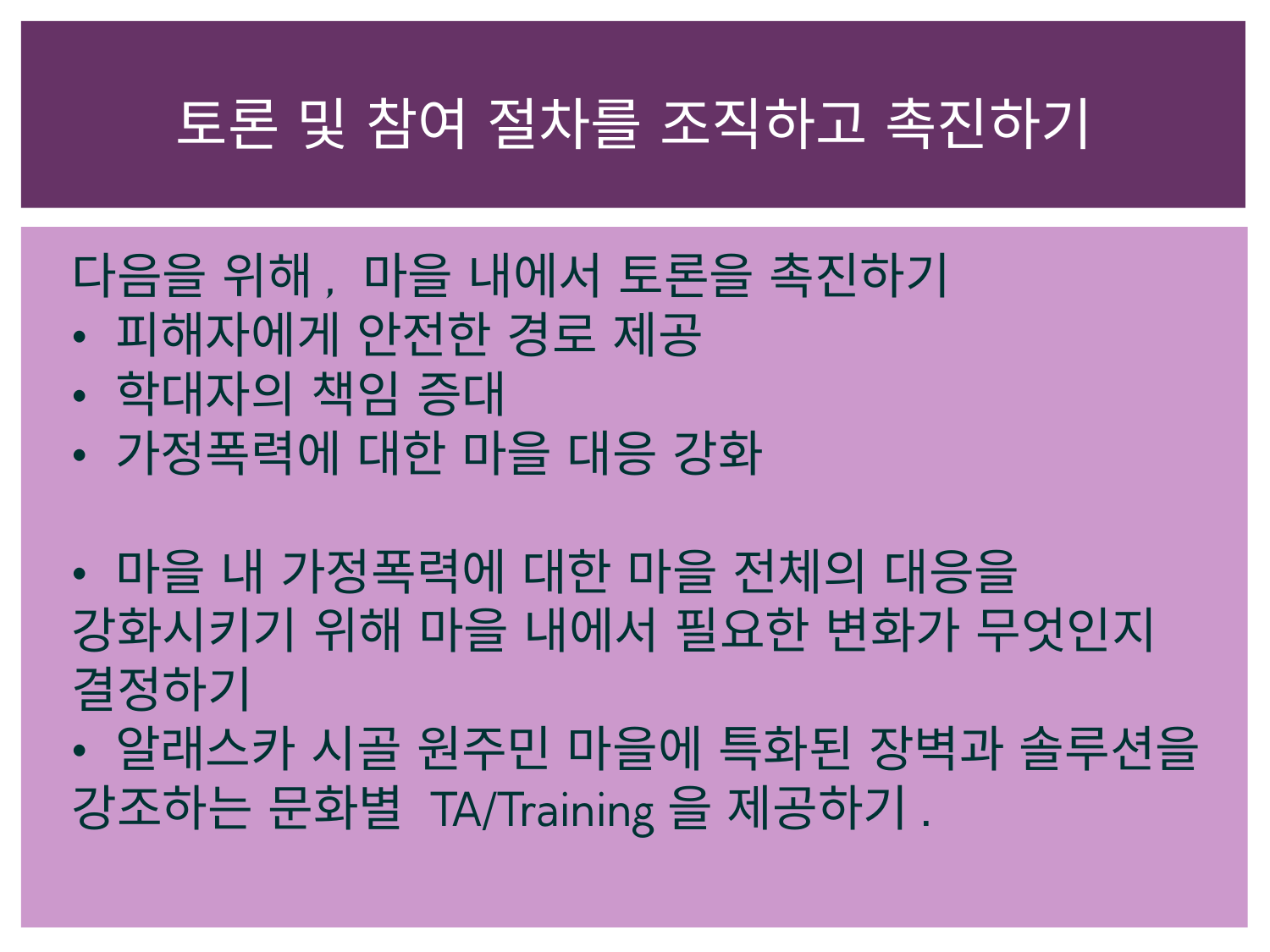

# 토론 및 참여 절차를 조직하고 촉진하기
다음을 위해, 마을 내에서 토론을 촉진하기
• 피해자에게 안전한 경로 제공
• 학대자의 책임 증대
• 가정폭력에 대한 마을 대응 강화

• 마을 내 가정폭력에 대한 마을 전체의 대응을 강화시키기 위해 마을 내에서 필요한 변화가 무엇인지 결정하기
• 알래스카 시골 원주민 마을에 특화된 장벽과 솔루션을 강조하는 문화별 TA/Training을 제공하기.